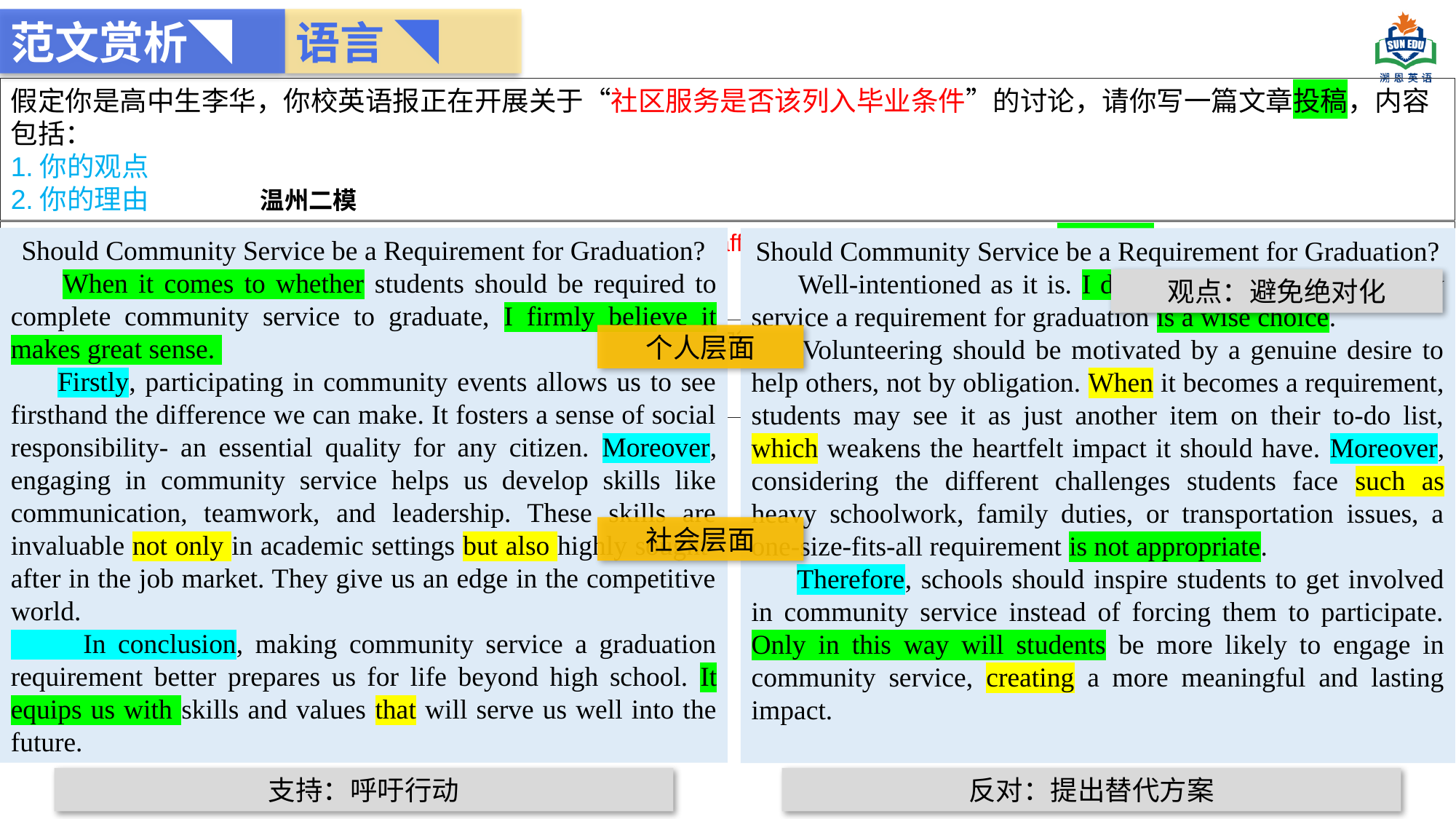

语言 ◥
范文赏析◥
假定你是高中生李华，你校英语报正在开展关于“社区服务是否该列入毕业条件”的讨论，请你写一篇文章投稿，内容包括：
1.你的观点
2.你的理由                  温州二模
你校英文报“Campus Culture”栏目正在开展是否设立涂鸦墙（graffiti wall）的讨论，请你写一篇短文投稿，内容包括：
1.你的见解；
2.你的建议。             绍兴二模
Should Community Service be a Requirement for Graduation?
     When it comes to whether students should be required to complete community service to graduate, I firmly believe it makes great sense.
     Firstly, participating in community events allows us to see firsthand the difference we can make. It fosters a sense of social responsibility- an essential quality for any citizen. Moreover, engaging in community service helps us develop skills like communication, teamwork, and leadership. These skills are invaluable not only in academic settings but also highly sought-after in the job market. They give us an edge in the competitive world.
      In conclusion, making community service a graduation requirement better prepares us for life beyond high school. It equips us with skills and values that will serve us well into the future.
Should Community Service be a Requirement for Graduation?
     Well-intentioned as it is. I don't think making community service a requirement for graduation is a wise choice.
     Volunteering should be motivated by a genuine desire to help others, not by obligation. When it becomes a requirement, students may see it as just another item on their to-do list, which weakens the heartfelt impact it should have. Moreover, considering the different challenges students face such as heavy schoolwork, family duties, or transportation issues, a one-size-fits-all requirement is not appropriate.
     Therefore, schools should inspire students to get involved in community service instead of forcing them to participate. Only in this way will students be more likely to engage in community service, creating a more meaningful and lasting impact.

观点：避免绝对化
你校英文报Youth举办以“高三年级是否应该开车音乐课”为主题的征文比赛，请你写一篇短文投稿。内容包括：
1.陈述观点；
2.说明理由。             台州二模
个人层面
社会层面
支持：呼吁行动
反对：提出替代方案